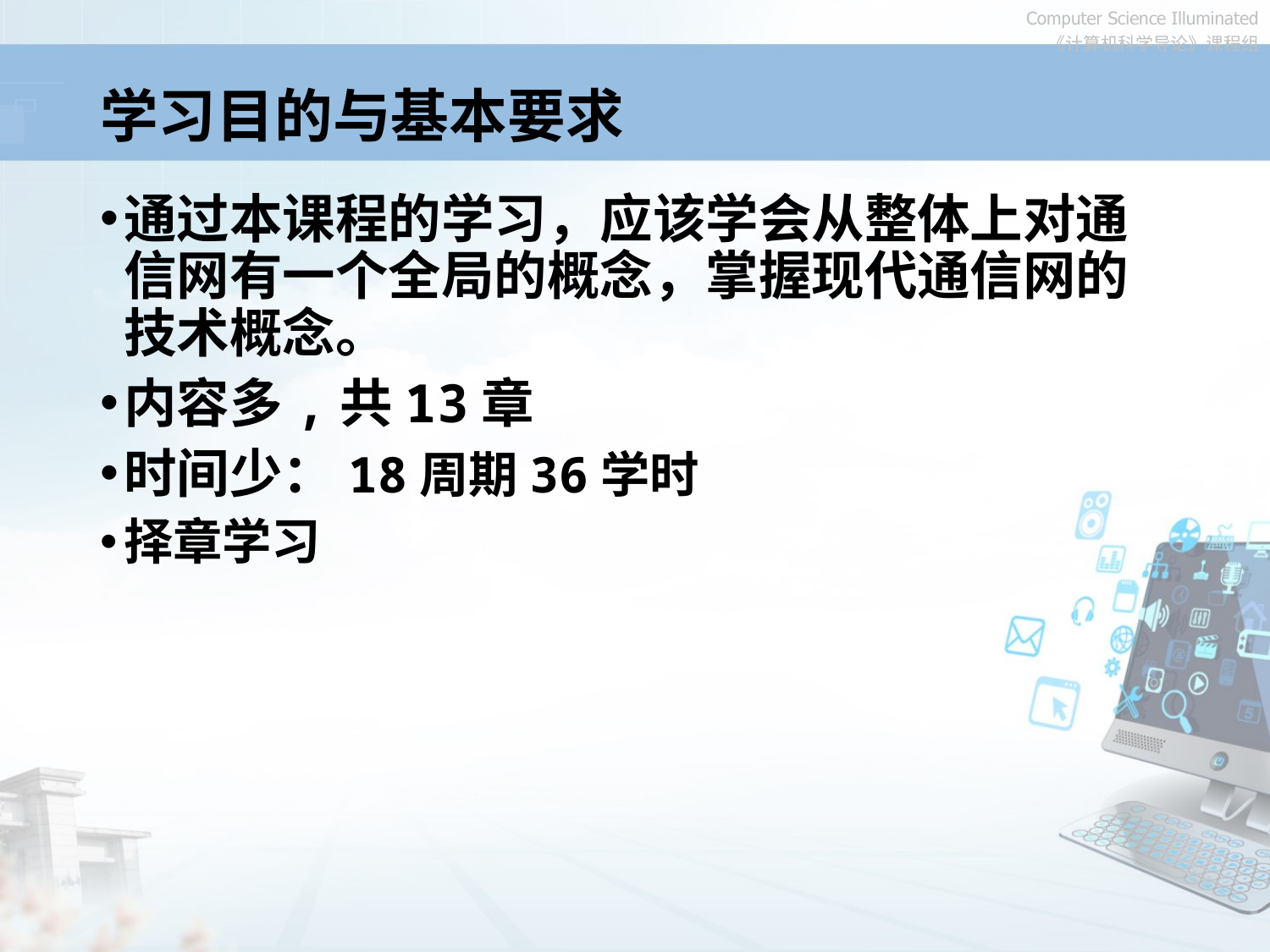

# 学习目的与基本要求
通过本课程的学习，应该学会从整体上对通信网有一个全局的概念，掌握现代通信网的技术概念。
内容多,共13章
时间少：18周期36学时
择章学习